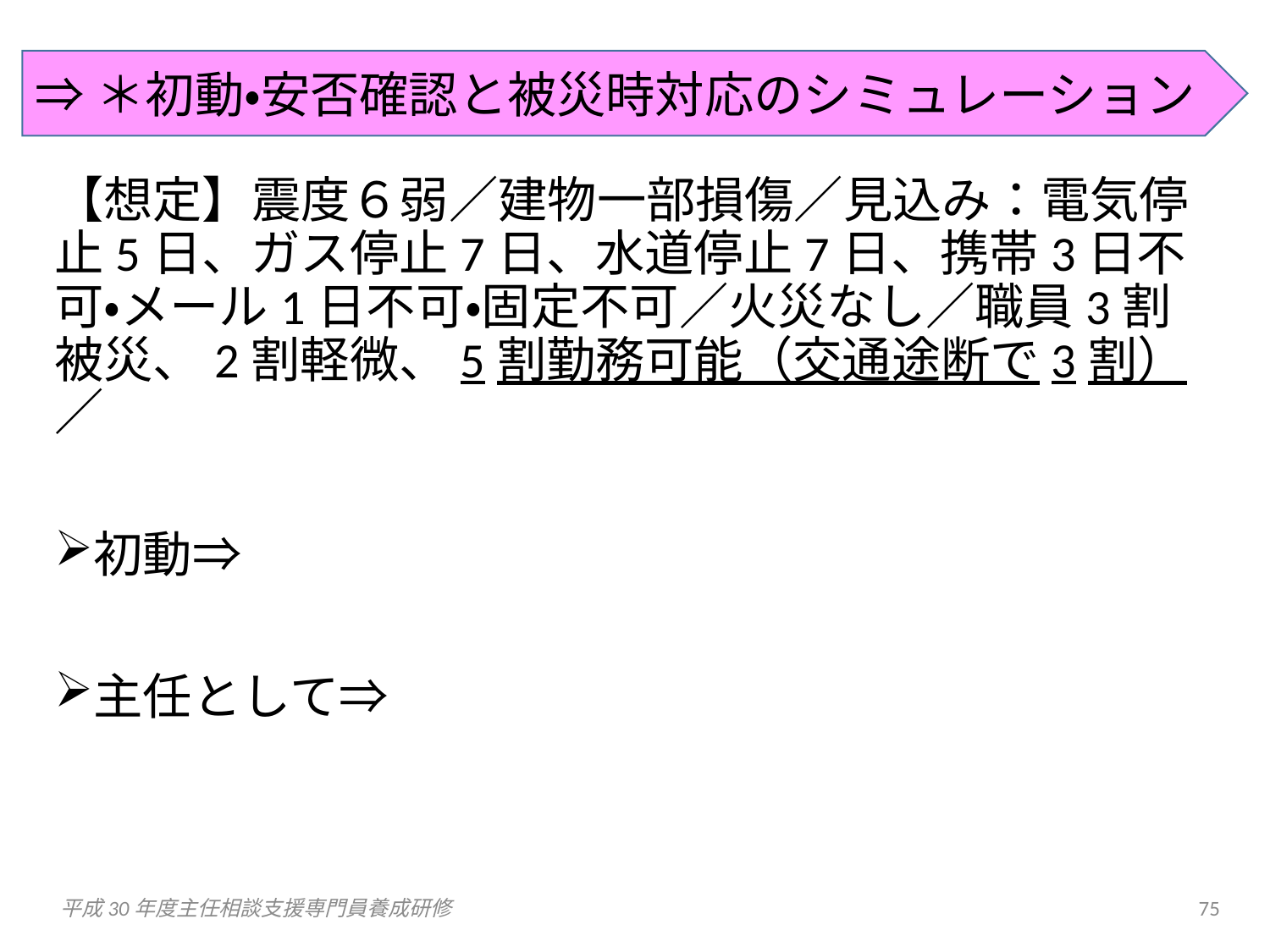

⇒＊初動・安否確認と被災時対応のシミュレーション
【想定】震度６弱／建物一部損傷／見込み：電気停止5日、ガス停止7日、水道停止7日、携帯3日不可・メール1日不可・固定不可／火災なし／職員3割被災、2割軽微、5割勤務可能（交通途断で3割）／

初動⇒

主任として⇒

75
平成30年度主任相談支援専門員養成研修